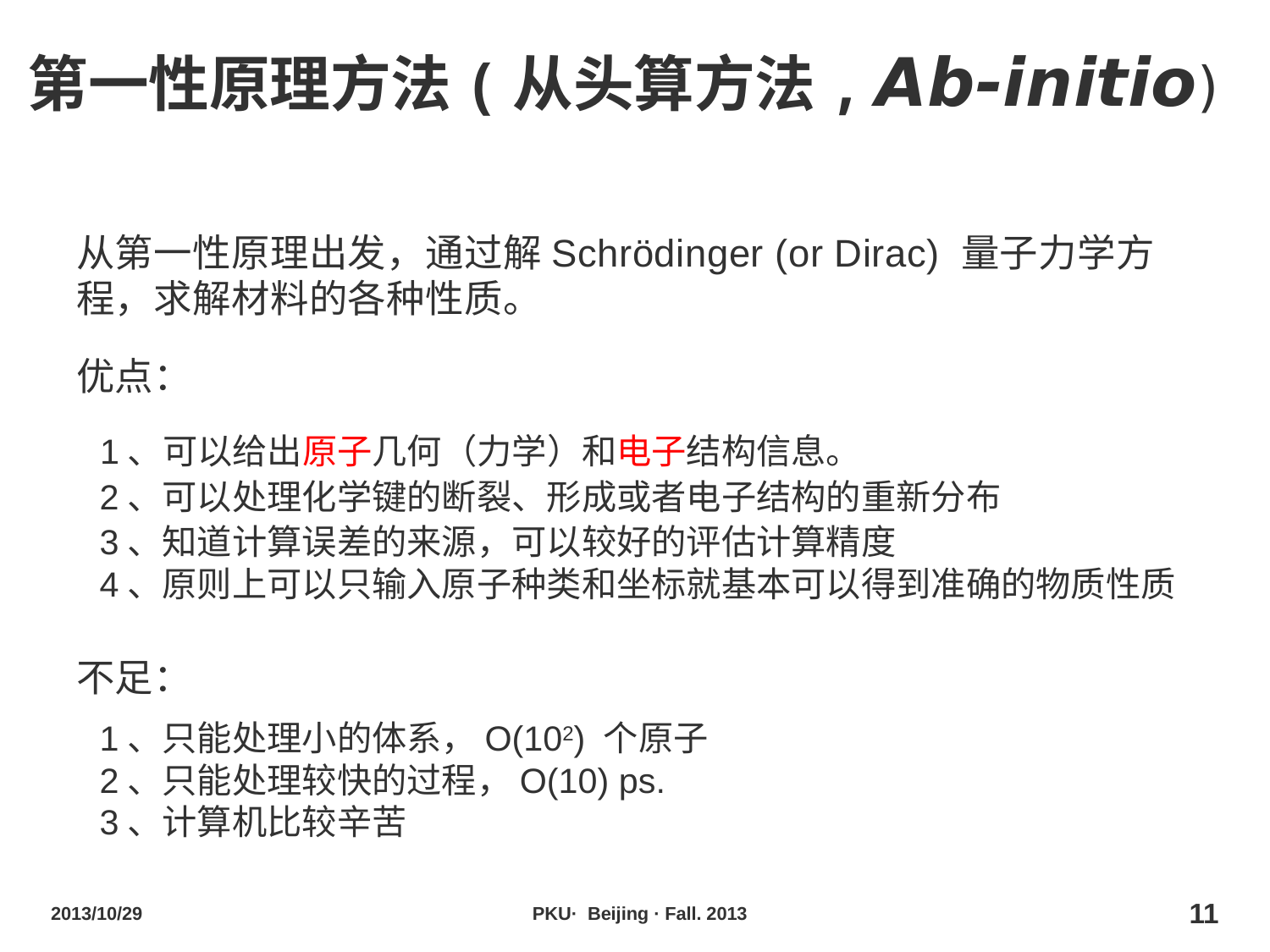

# 第一性原理方法(从头算方法, Ab-initio)
从第一性原理出发，通过解Schrödinger (or Dirac) 量子力学方程，求解材料的各种性质。
优点：
1、可以给出原子几何（力学）和电子结构信息。
2、可以处理化学键的断裂、形成或者电子结构的重新分布
3、知道计算误差的来源，可以较好的评估计算精度
4、原则上可以只输入原子种类和坐标就基本可以得到准确的物质性质
不足：
1、只能处理小的体系，O(102) 个原子
2、只能处理较快的过程，O(10) ps.
3、计算机比较辛苦

2013/10/29
PKU·  Beijing · Fall. 2013
11